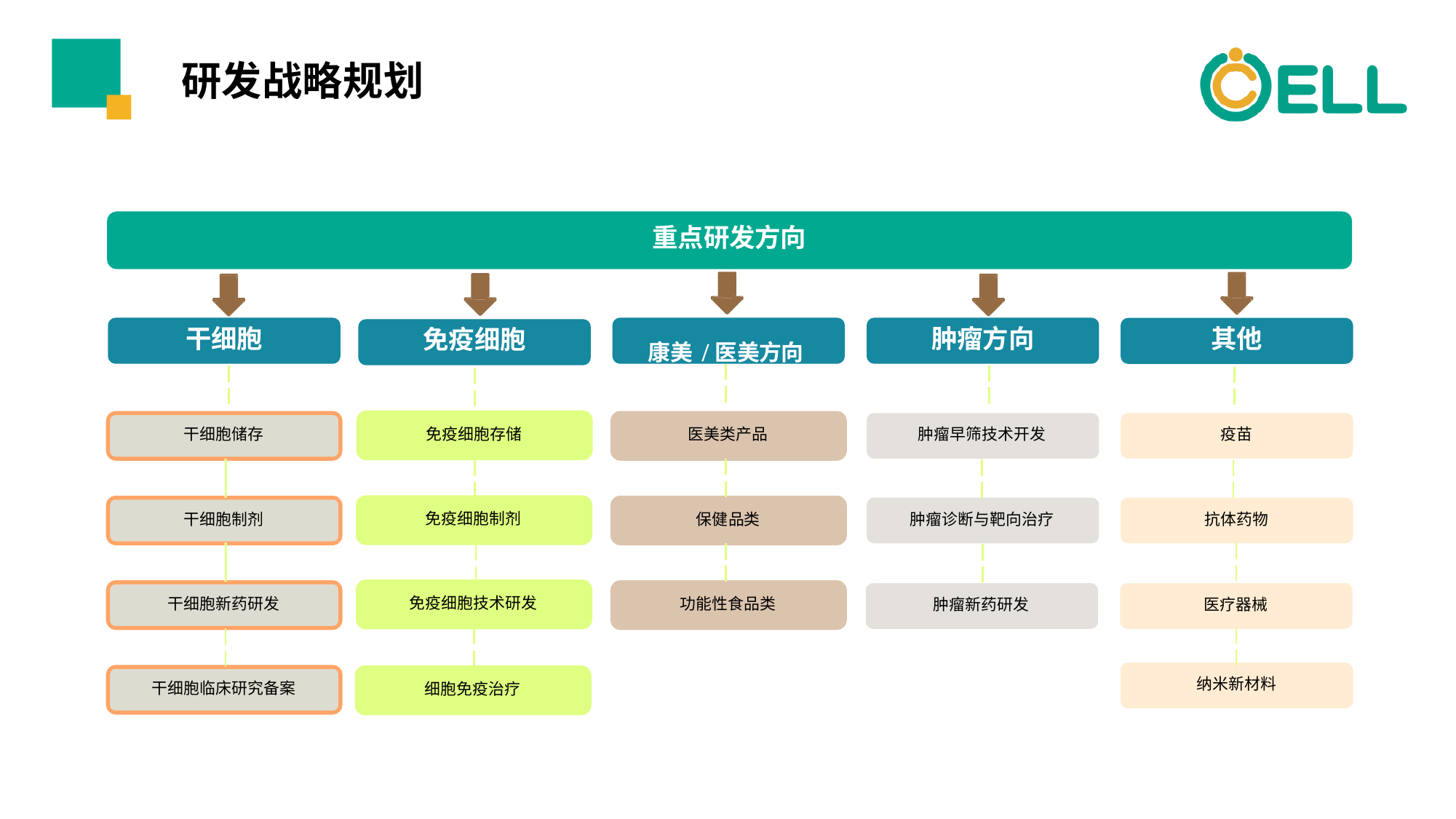

# 研发战略规划

重点研发⽅向

⼲细胞
肿瘤⽅向
其他
康美/医美⽅向
免疫细胞

免疫细胞存储
⼲细胞储存
医美类产品
肿瘤早筛技术开发
疫苗

免疫细胞制剂
⼲细胞制剂
保健品类
肿瘤诊断与靶向治疗
抗体药物

免疫细胞技术研发
⼲细胞新药研发
功能性⻝品类
肿瘤新药研发
医疗器械

纳⽶新材料
⼲细胞临床研究备案
细胞免疫治疗